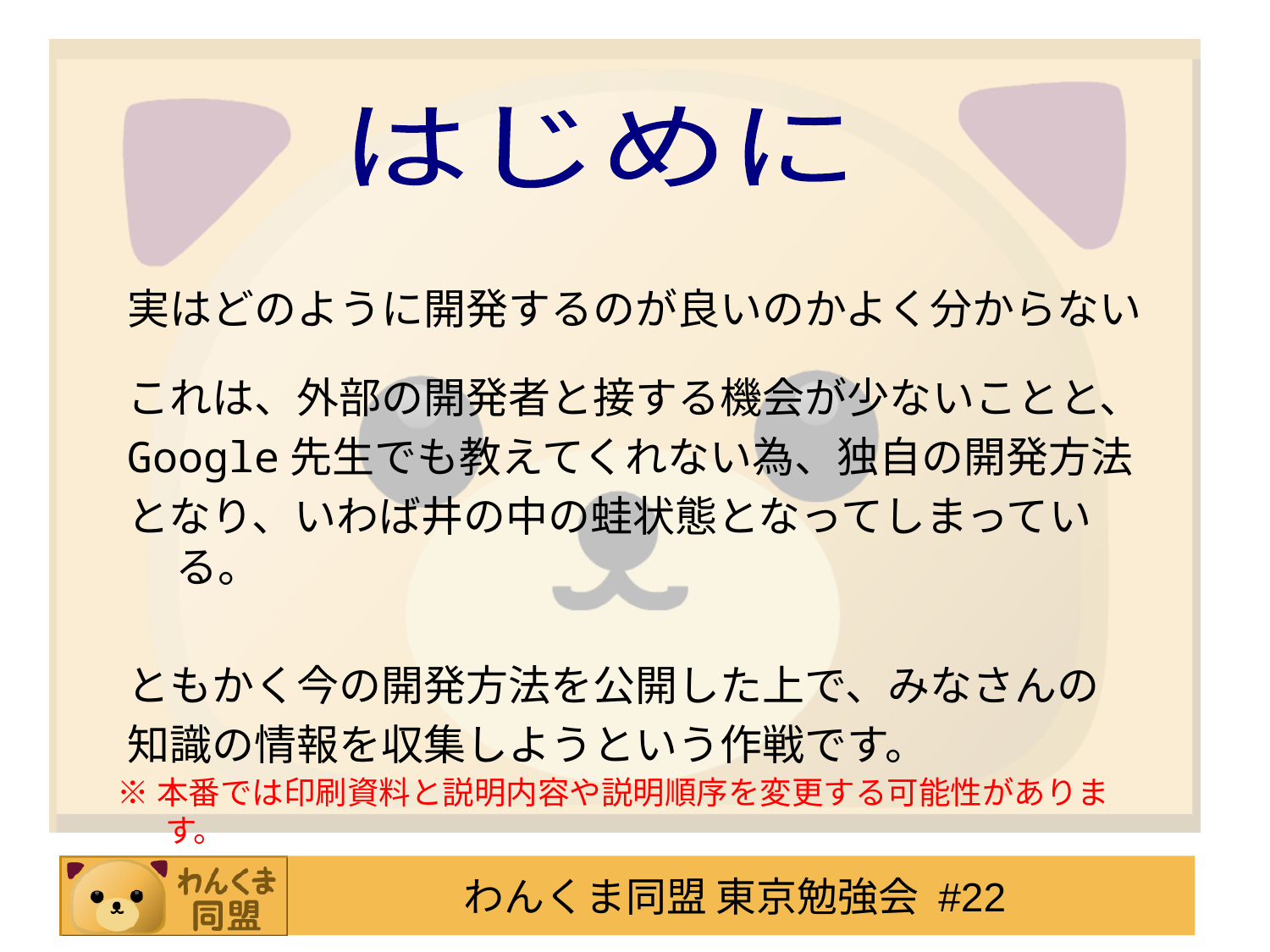

はじめに
実はどのように開発するのが良いのかよく分からない

これは、外部の開発者と接する機会が少ないことと、
Google先生でも教えてくれない為、独自の開発方法
となり、いわば井の中の蛙状態となってしまっている。

ともかく今の開発方法を公開した上で、みなさんの
知識の情報を収集しようという作戦です。
※本番では印刷資料と説明内容や説明順序を変更する可能性があります。